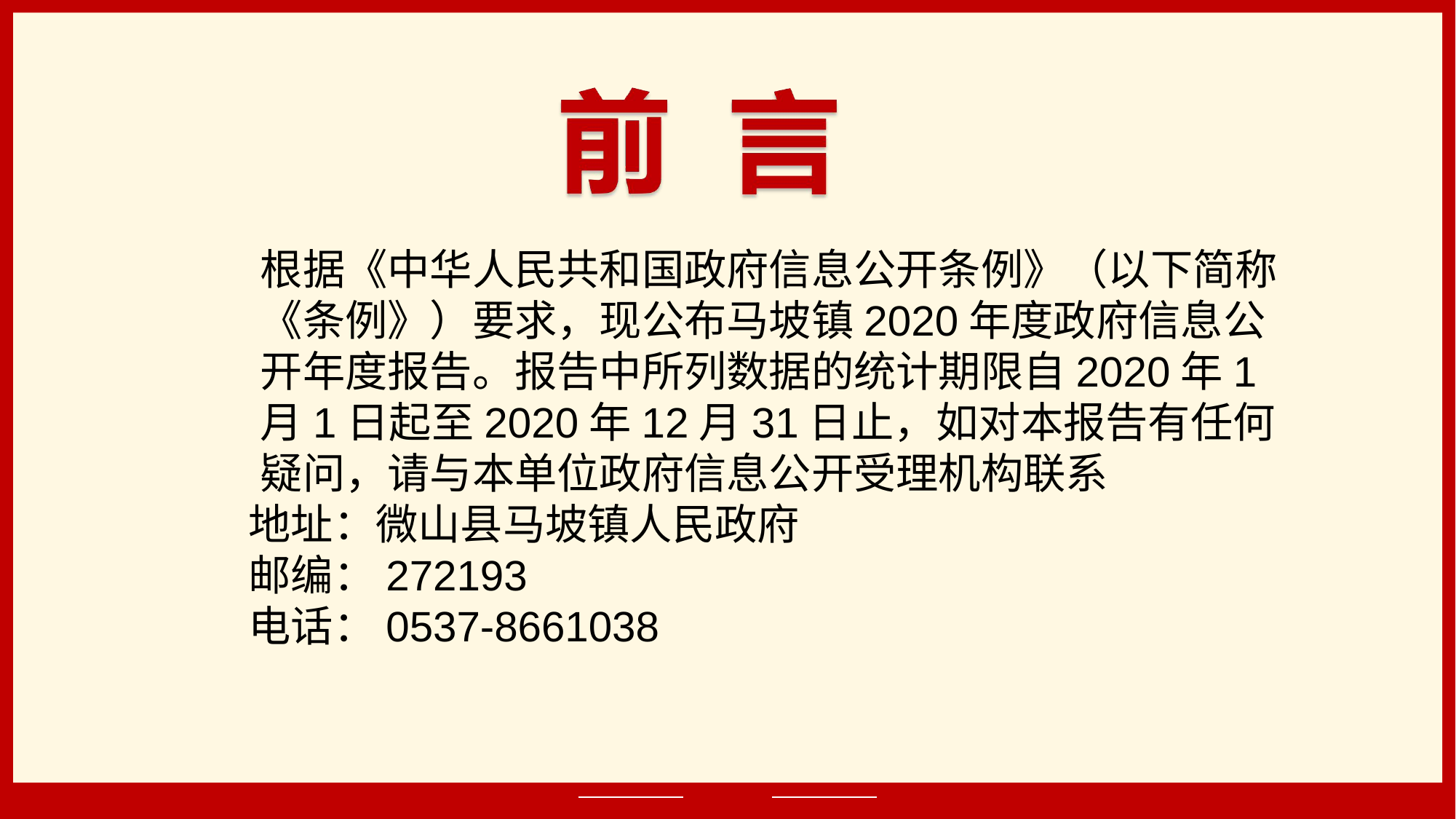

根据《中华人民共和国政府信息公开条例》（以下简称《条例》）要求，现公布马坡镇2020年度政府信息公开年度报告。报告中所列数据的统计期限自2020年1月1日起至2020年12月31日止，如对本报告有任何疑问，请与本单位政府信息公开受理机构联系
地址：微山县马坡镇人民政府 邮编：272193
电话：0537-8661038
2